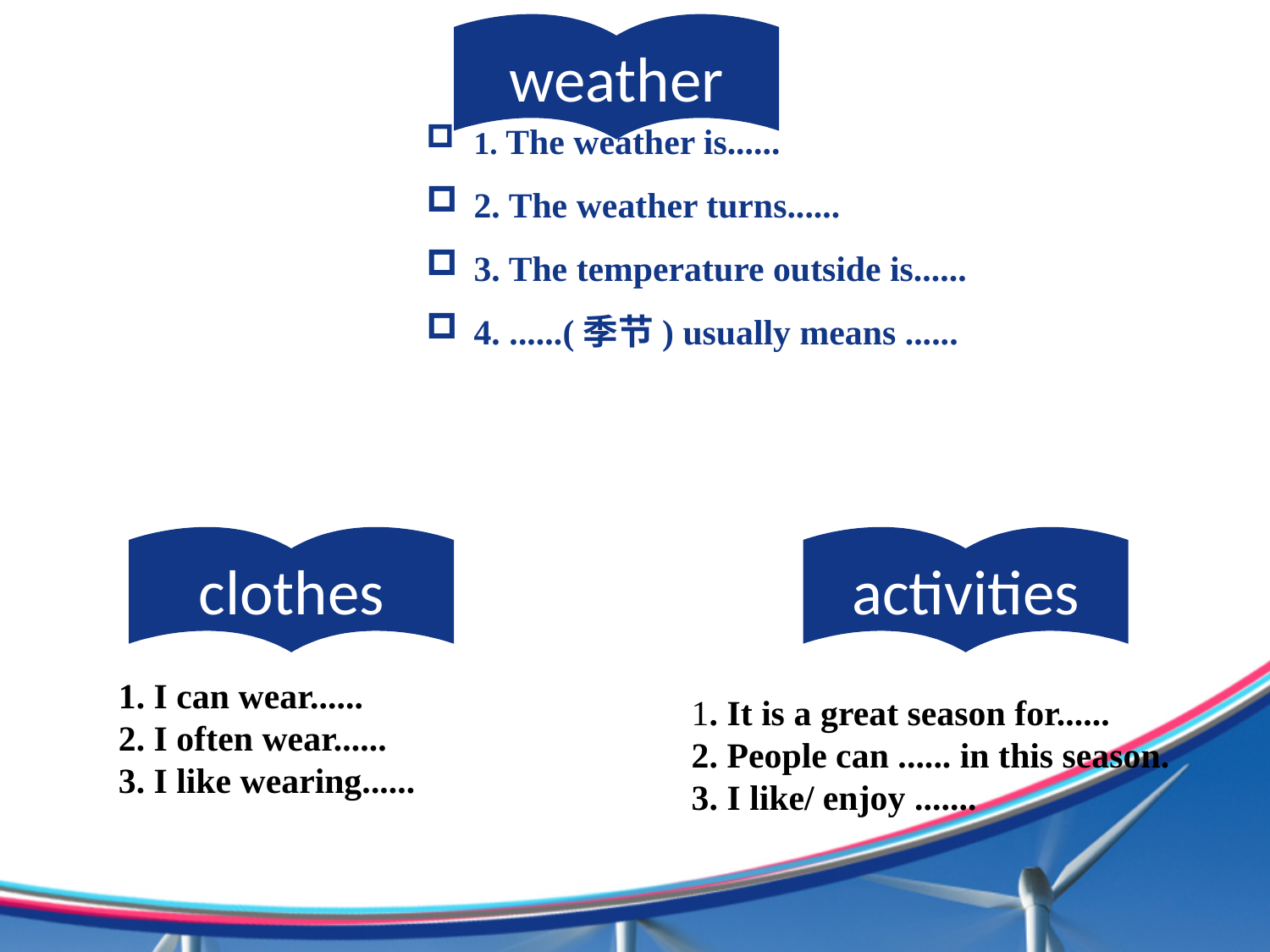

weather

1. The weather is......
2. The weather turns......
3. The temperature outside is......
4. ......(季节) usually means ......

clothes
activities
1. I can wear......
2. I often wear......
3. I like wearing......
1. It is a great season for......
2. People can ...... in this season.
3. I like/ enjoy .......